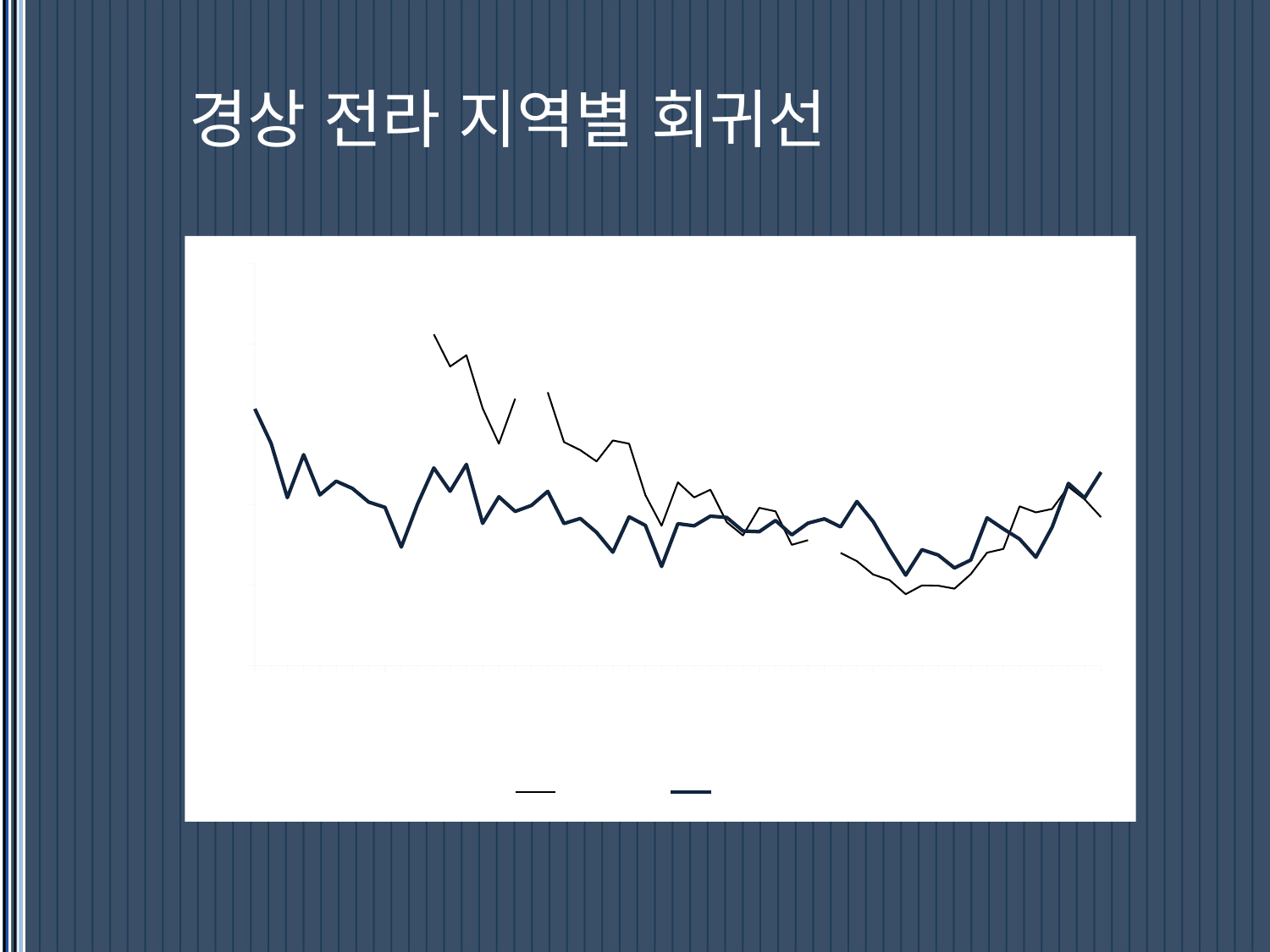

# 경상 전라 지역별 회귀선

### Chart

| Category | 전라도 | 경상도 |
|---|---|---|
| 1685 | None | 15.968126302887558 |
| 1690 | None | 13.82229296955456 |
| 1695 | None | 10.447292969554562 |
| 1700 | None | 13.118158209444612 |
| 1705 | None | 10.61815820944461 |
| 1710 | None | 11.468158209444612 |
| 1715 | None | 11.018158209444612 |
| 1720 | None | 10.168158209444613 |
| 1725 | None | 9.843158209444614 |
| 1730 | None | 7.368158209444617 |
| 1735 | None | 10.043158209444616 |
| 1740 | 20.600000000000026 | 12.293158209444615 |
| 1745 | 18.600000000000026 | 10.844115406146145 |
| 1750 | 19.300000000000026 | 12.51308077540399 |
| 1755 | 16.000000000000018 | 8.847944192952253 |
| 1760 | 13.800000000000011 | 10.498780671625944 |
| 1765 | 16.60000000000002 | 9.589748259795213 |
| 1770 | None | 9.959813814542976 |
| 1775 | 17.00000000000001 | 10.835010915309724 |
| 1780 | 13.900000000000006 | 8.835010915309718 |
| 1785 | 13.400000000000006 | 9.150842785103723 |
| 1790 | 12.700000000000003 | 8.284584663371731 |
| 1795 | 14.000000000000007 | 7.051251330038392 |
| 1800 | 13.800000000000006 | 9.251251330038407 |
| 1805 | 10.600000000000003 | 8.717917996705069 |
| 1810 | 8.699999999999998 | 6.159628192755536 |
| 1815 | 11.400000000000002 | 8.826294859422202 |
| 1820 | 10.46031818096379 | 8.692961526088865 |
| 1825 | 10.939142670271236 | 9.292961526088863 |
| 1830 | 8.922140873895312 | 9.215470192657119 |
| 1835 | 8.095604826380809 | 8.365470192657117 |
| 1840 | 9.812746067550405 | 8.326294859422198 |
| 1845 | 9.595354627674958 | 9.026294859422194 |
| 1850 | 7.509640341960677 | 8.126294859422199 |
| 1855 | 7.799817577693158 | 8.859628192755533 |
| 1860 | None | 9.124864651922643 |
| 1865 | 7.007241200612005 | 8.626610326201575 |
| 1870 | 6.492955486326292 | 10.202400380710937 |
| 1875 | 5.664384057754866 | 8.956943792889227 |
| 1880 | 5.322541100267353 | 7.220574029424057 |
| 1885 | 4.43919364267097 | 5.621729479091799 |
| 1890 | 4.982050785528111 | 7.206941749764663 |
| 1895 | 4.967765071242397 | 6.871729479091803 |
| 1900 | 4.78548155256571 | 6.069234973109566 |
| 1905 | 5.685079702488925 | 6.5656865097500265 |
| 1910 | 7.020459121627732 | 9.189101891066816 |
| 1915 | 7.252764999492198 | 8.504681833400168 |
| 1920 | 9.905250302108756 | 7.8713485000668335 |
| 1925 | 9.529139552863723 | 6.738015166733499 |
| 1930 | 9.744370274965144 | 8.612191968767297 |
| 1935 | 11.124432293113003 | 11.33244623508407 |
| 1940 | 10.333519588191946 | 10.432446235084074 |
| 1945 | 9.233519588191944 | 12.032446235084075 |